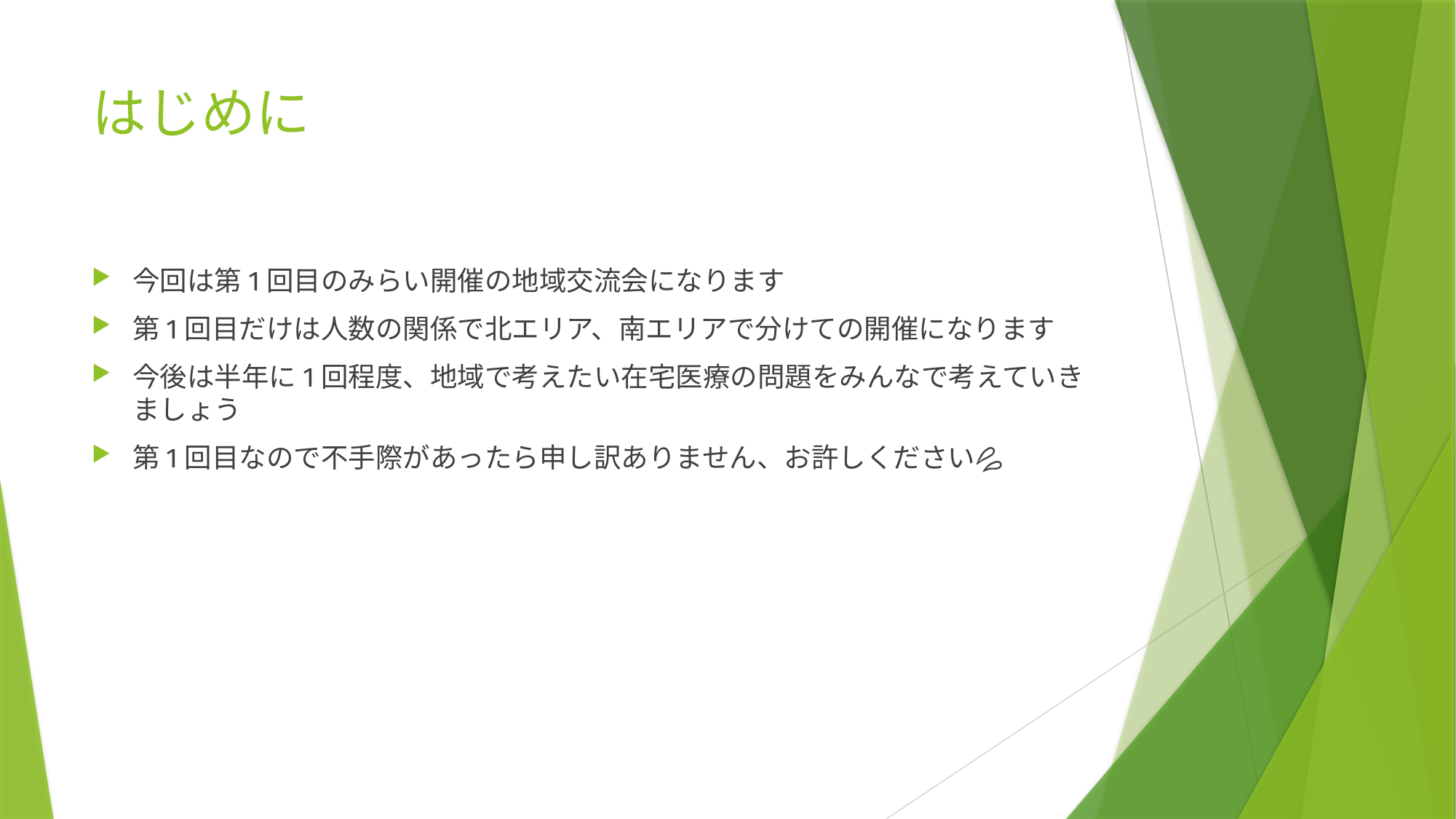

# はじめに
今回は第1回目のみらい開催の地域交流会になります
第1回目だけは人数の関係で北エリア、南エリアで分けての開催になります
今後は半年に1回程度、地域で考えたい在宅医療の問題をみんなで考えていきましょう
第1回目なので不手際があったら申し訳ありません、お許しください💦